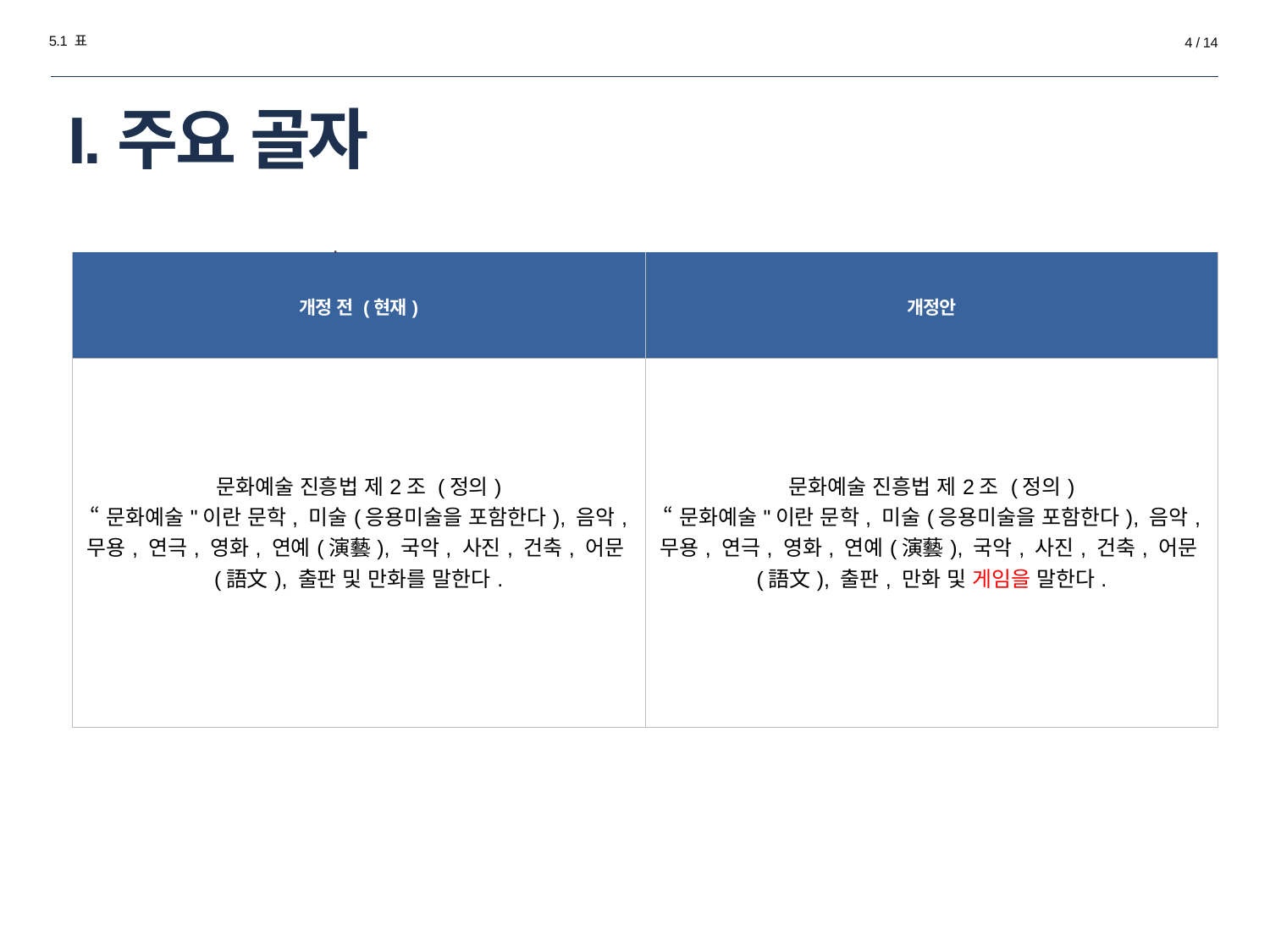

5.1 표
4 / 14
# I.주요 골자

.
| 개정 전 (현재) | 개정안 |
| --- | --- |
| 문화예술 진흥법 제2조 (정의) “문화예술"이란 문학, 미술(응용미술을 포함한다), 음악, 무용, 연극, 영화, 연예(演藝), 국악, 사진, 건축, 어문(語文), 출판 및 만화를 말한다. | 문화예술 진흥법 제2조 (정의) “문화예술"이란 문학, 미술(응용미술을 포함한다), 음악, 무용, 연극, 영화, 연예(演藝), 국악, 사진, 건축, 어문(語文), 출판, 만화 및 게임을 말한다. |